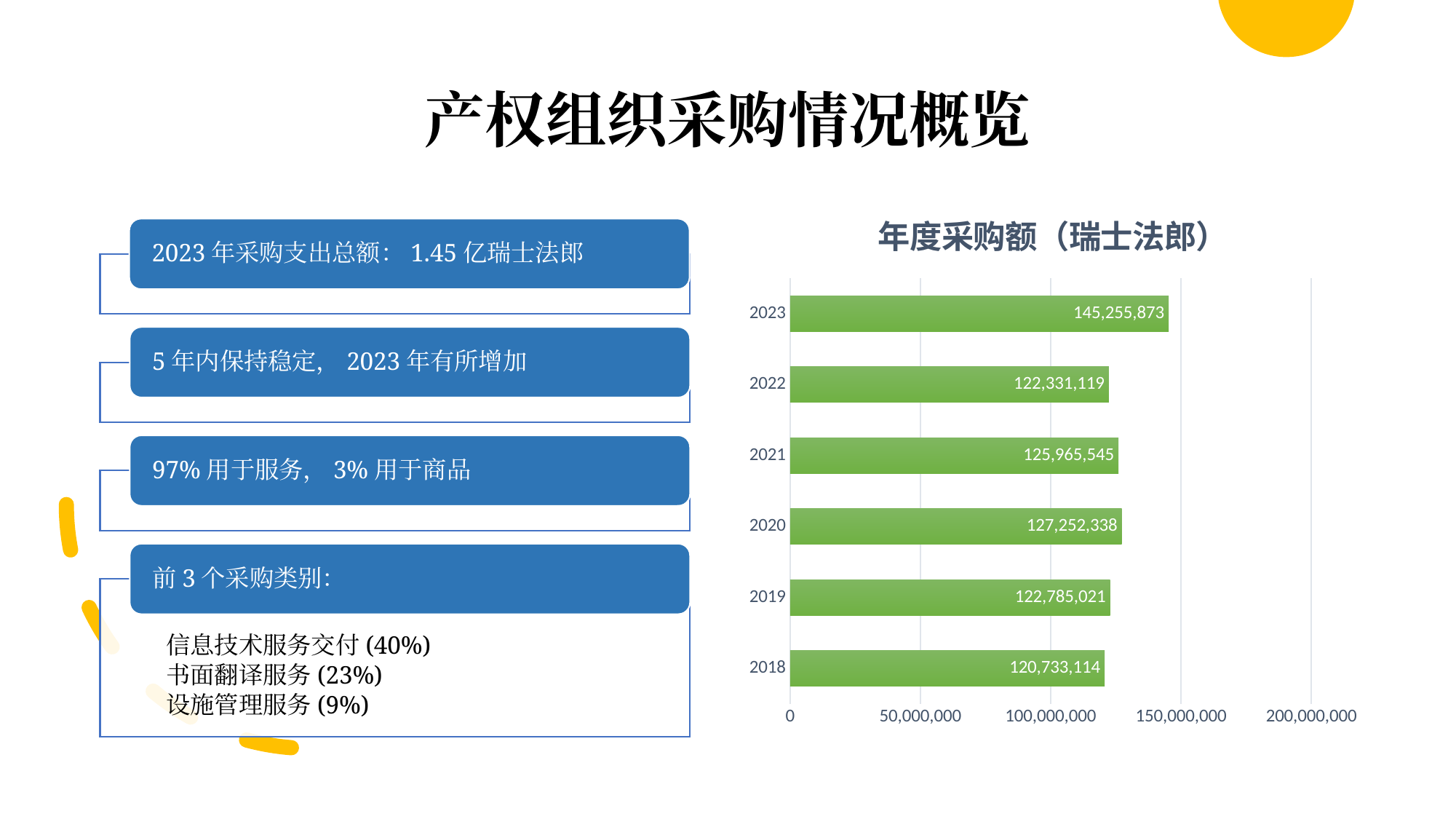

# 产权组织采购情况概览

### Chart: 年度采购额（瑞士法郎）

| Category | 采购价值 |
|---|---|
| 2018 | 120733114.0 |
| 2019 | 122785021.0 |
| 2020 | 127252338.0 |
| 2021 | 125965545.0 |
| 2022 | 122331119.0 |
| 2023 | 145255873.0 |
2023年采购支出总额：1.45亿瑞士法郎
5年内保持稳定，2023年有所增加
97%用于服务，3%用于商品
	信息技术服务交付(40%)
书面翻译服务(23%)
设施管理服务(9%)
前3个采购类别：